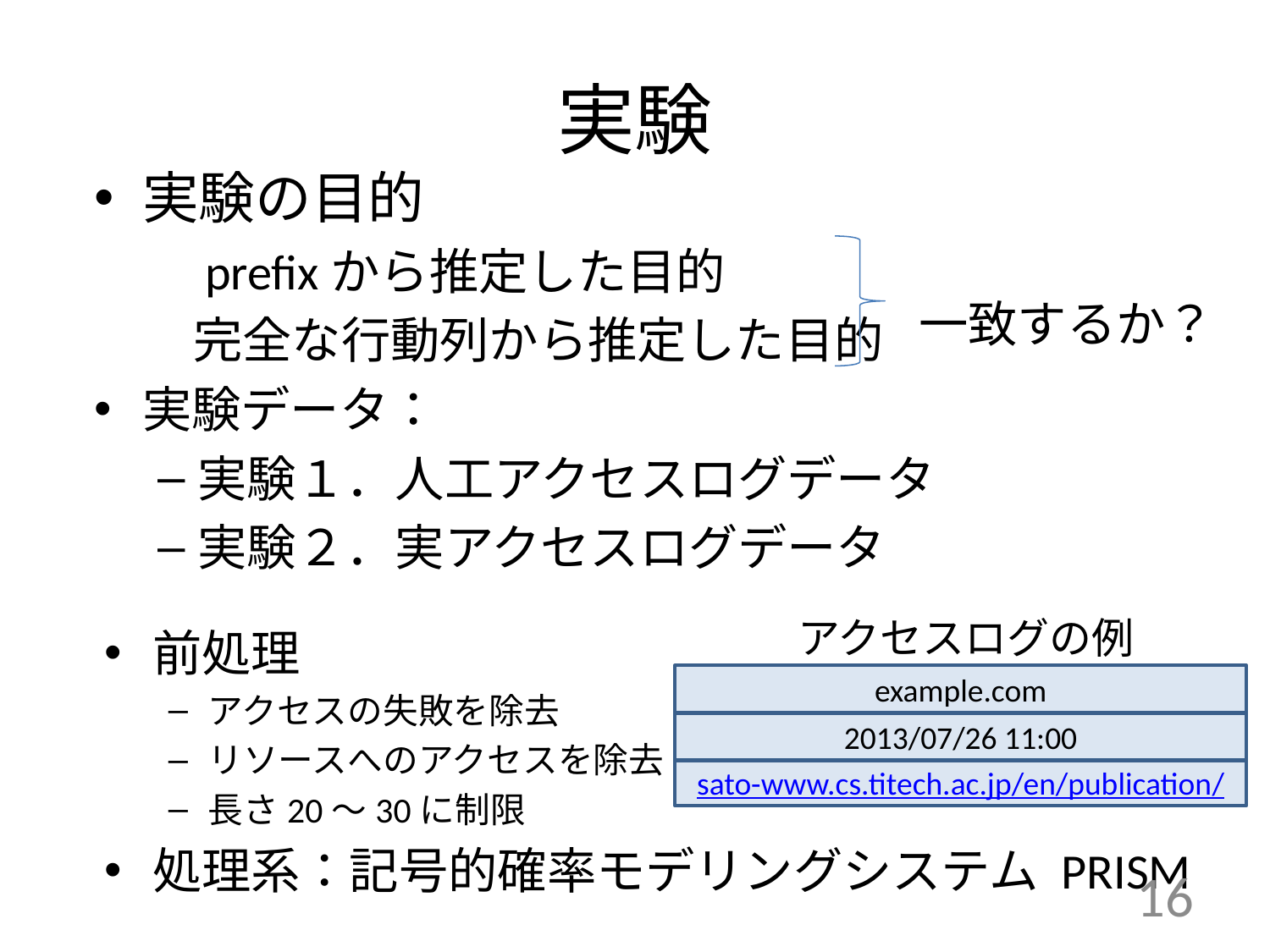

# 実験
実験の目的
　　prefixから推定した目的
　　完全な行動列から推定した目的
実験データ：
実験１．人工アクセスログデータ
実験２．実アクセスログデータ

一致するか？
アクセスログの例
前処理
アクセスの失敗を除去
リソースへのアクセスを除去
長さ20～30に制限
処理系：記号的確率モデリングシステム PRISM
example.com
2013/07/26 11:00
sato-www.cs.titech.ac.jp/en/publication/
16